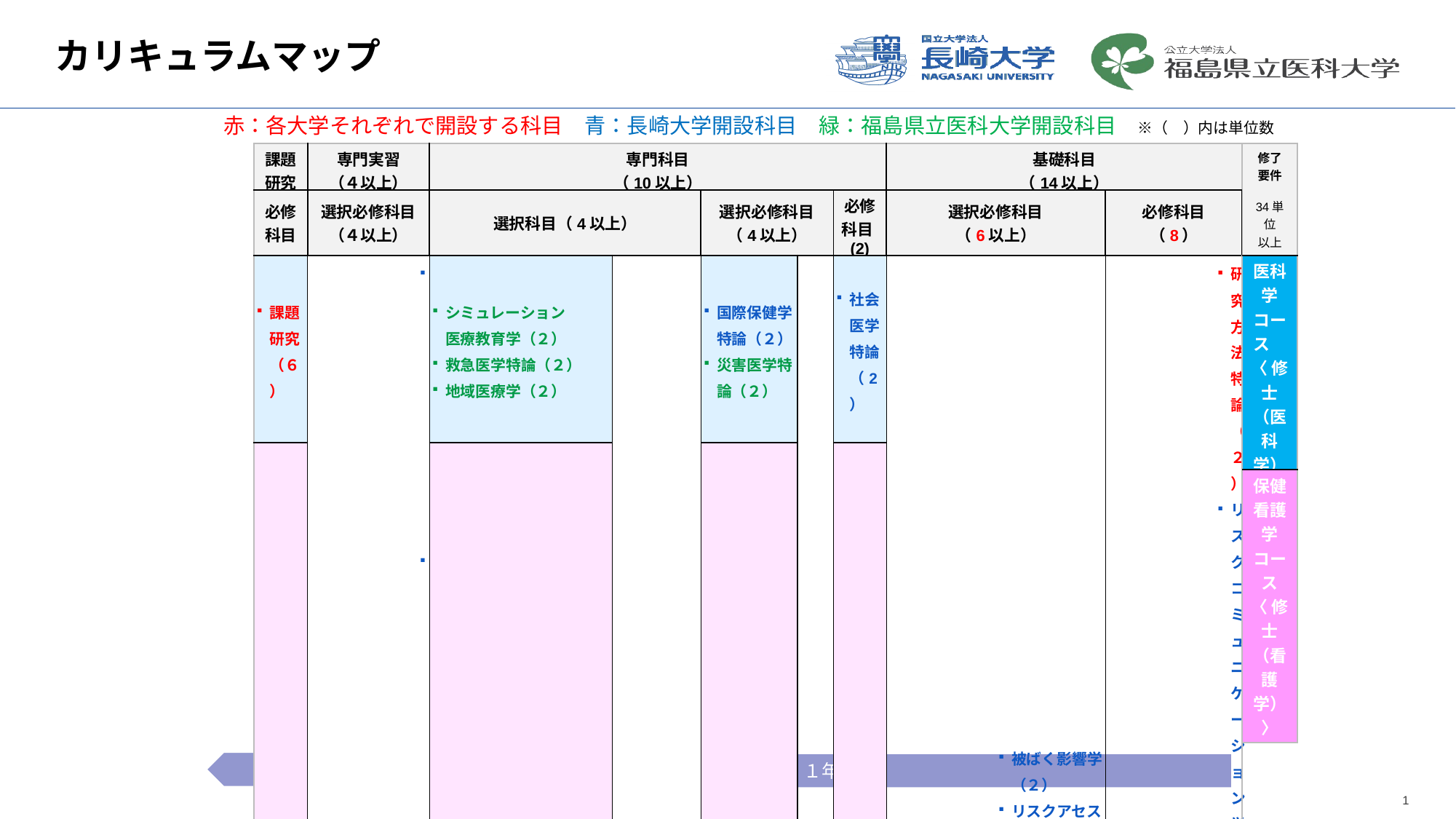

# カリキュラムマップ
赤：各大学それぞれで開設する科目　青：長崎大学開設科目　緑：福島県立医科大学開設科目　※（　）内は単位数
| 課題研究 | 専門実習 （４以上） | 専門科目 （10以上） |  |  |  |  | 基礎科目 （14以上） |  |
| --- | --- | --- | --- | --- | --- | --- | --- | --- |
| 必修 科目 | 選択必修科目 （４以上） | 選択科目（4以上） |  | 選択必修科目 （4以上） |  | 必修科目(2) | 選択必修科目 （6以上） | 必修科目 （8） |
| 課題研究（６） | 長崎大川内村実習（２） 長崎大原爆被爆者医療実習（２） 福島医大救急医学実習（２） 原子力災害医療実習（2）うち1単位は福島災害医療セミナー | シミュレーション 医療教育学（２） 救急医学特論（２） 地域医療学（２） | 保健医療社会学特論（２） 国際プロジェクト管理学（２） 災害地域ヘルスプロモーション学（2） | 国際保健学特論（２） 災害医学特論（２） | 災害こころの医学（2） | 社会医学特論（2） | 被ばく影響学（２） リスクアセスメント概論（２） メンタルヘルス概論（２） 疫学（２） 災害医学概論（１） 災害看護学概論（１） 緊急被ばく医療概論（２） IPW論（2） リスク管理学特論（２） | 研究方法特論（２） リスクコミュニケーション学（１） 基礎放射線医科学（１） 基礎放射線医科学（１） 救急医学概論（１） 放射線防護学（２） |
| 課題研究（６） |  | コンサルテーション特論（２） 看護教育論(２) 看護情報学(2) 災害看護活動論Ⅰ（1） 災害看護活動論Ⅱ（1） 国際保健学特論（２） 看護倫理（２） |  | ・国際被ばくヘルスプロモーション（2） 被ばく医療保健看護学（2） 災害公衆衛生看護学（２） |  | 放射線看護学（２） |  |  |
| 修了 要件 34単位 以上 |
| --- |
| 医科学コース　 〈 修士（医科学）〉 |
| 保健看護学コース 〈 修士（看護学）〉 |
２年次
１年次
1